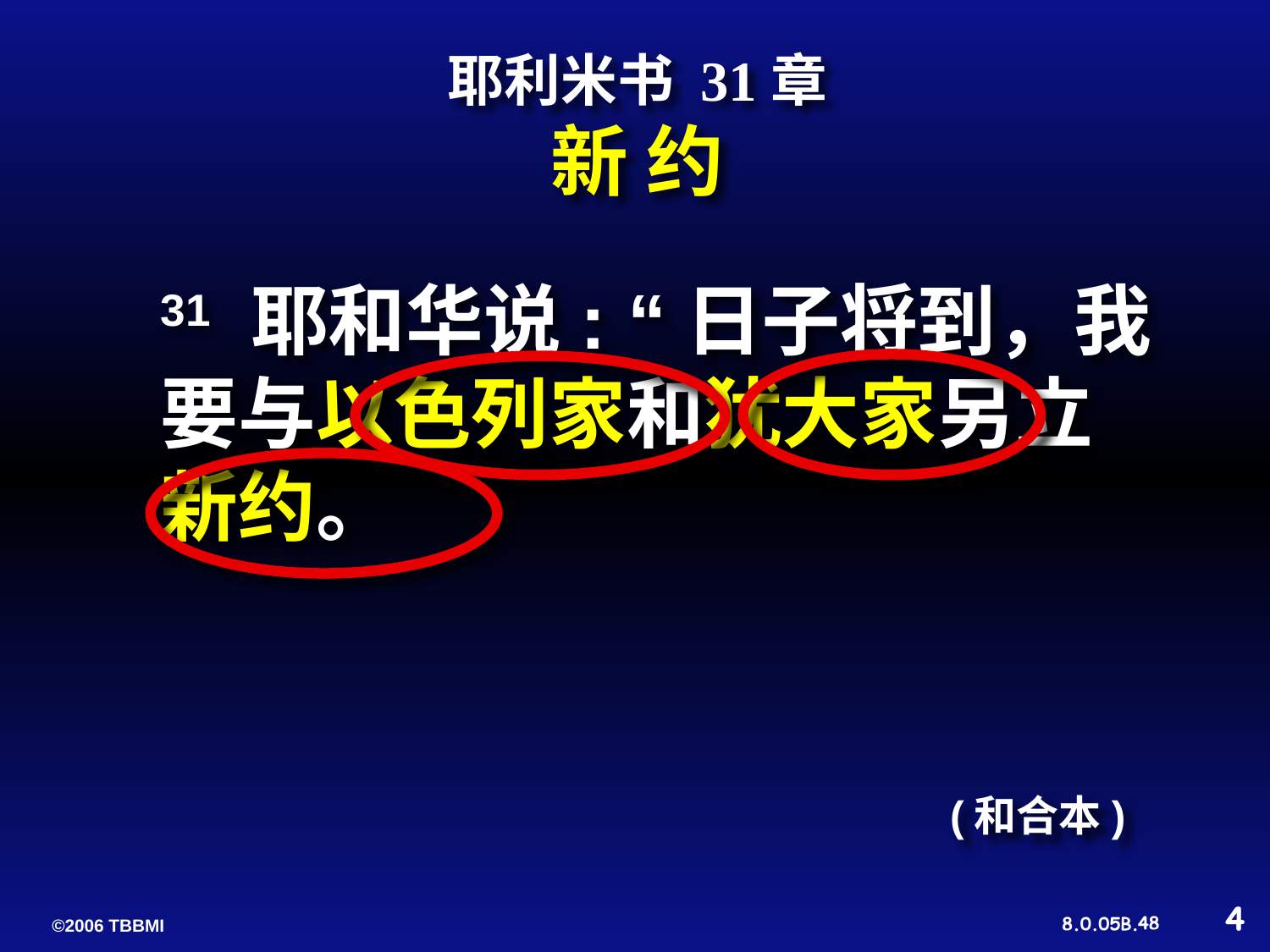

耶利米书 31章
新 约

31 耶和华说: “日子将到，我要与以色列家和犹大家另立新约。
(和合本)

4

48